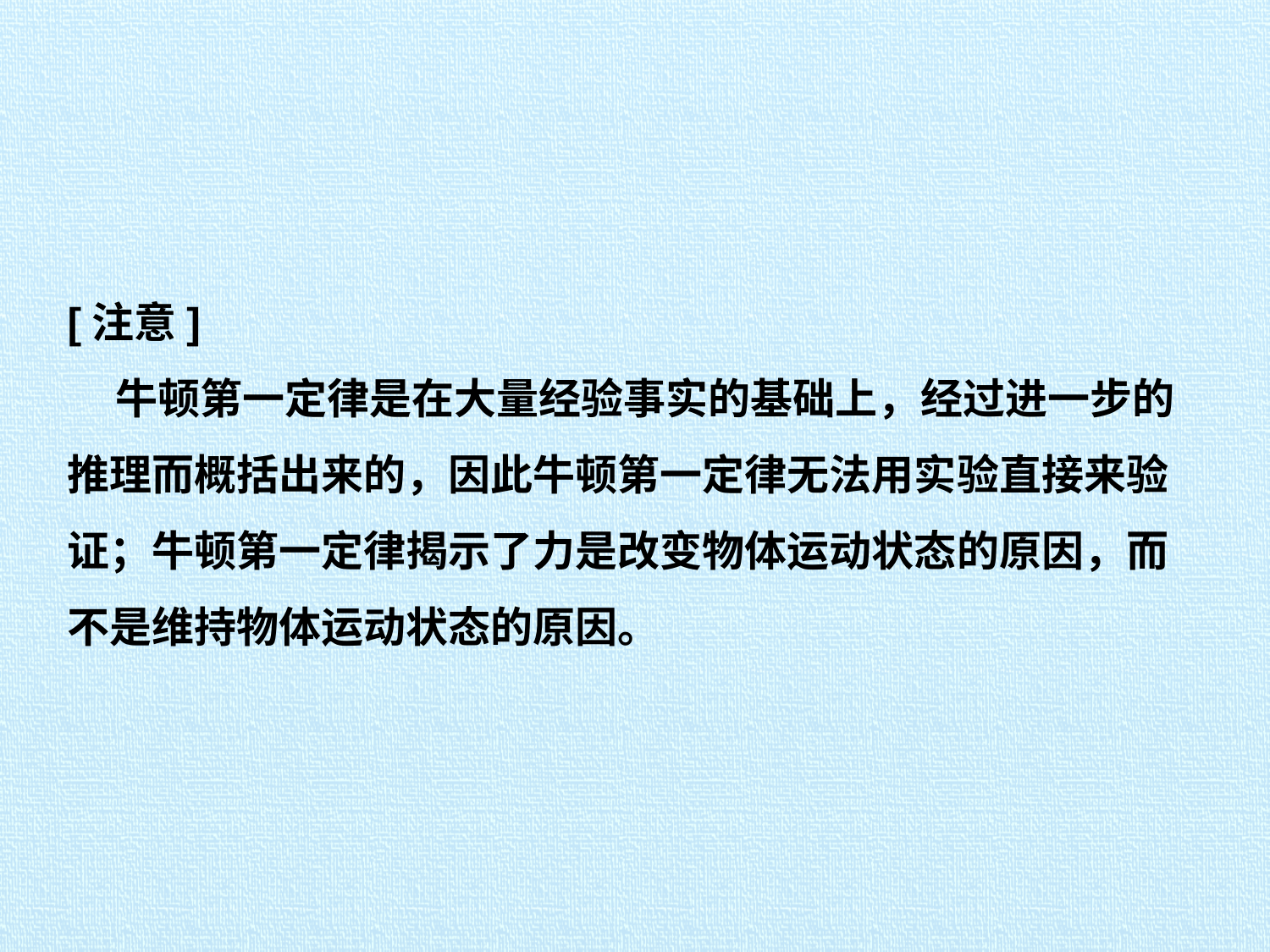

[注意]
    牛顿第一定律是在大量经验事实的基础上，经过进一步的推理而概括出来的，因此牛顿第一定律无法用实验直接来验证；牛顿第一定律揭示了力是改变物体运动状态的原因，而不是维持物体运动状态的原因。